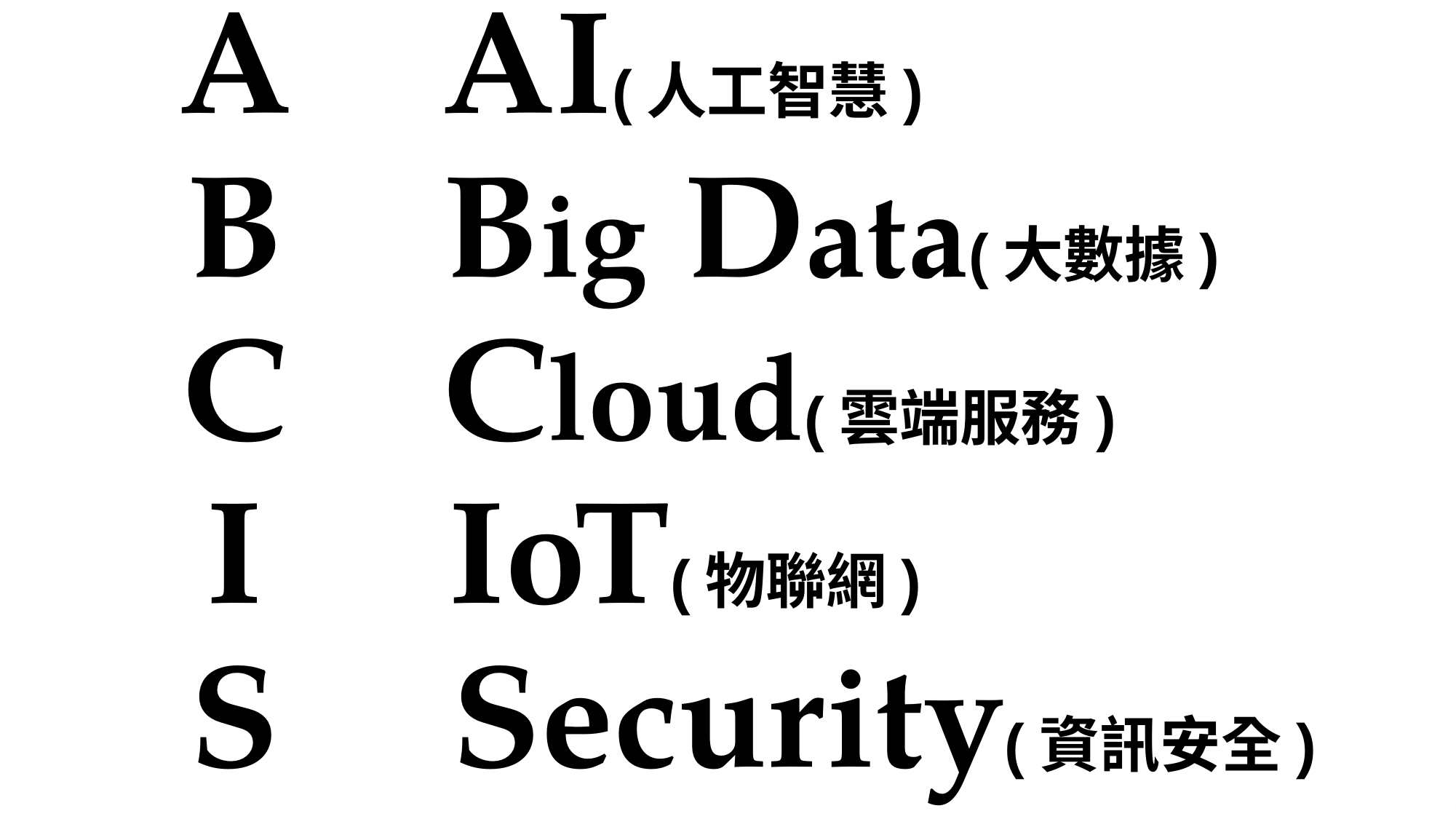

A
AI(人工智慧)

B
Big Data(大數據)
C
Cloud(雲端服務)
I
IoT(物聯網)
S
Security(資訊安全)